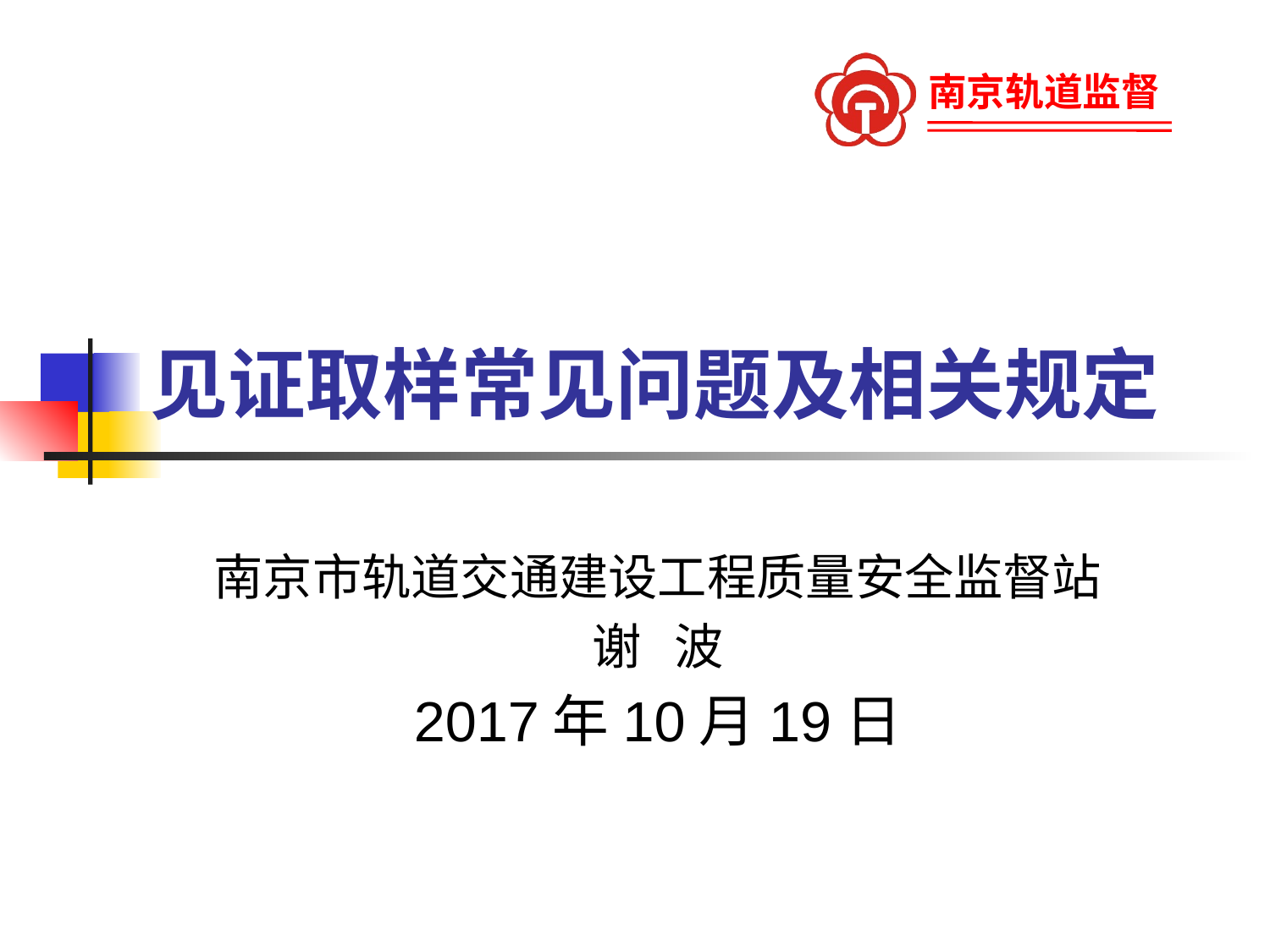

# 见证取样常见问题及相关规定
南京市轨道交通建设工程质量安全监督站
谢   波
2017年10月19日